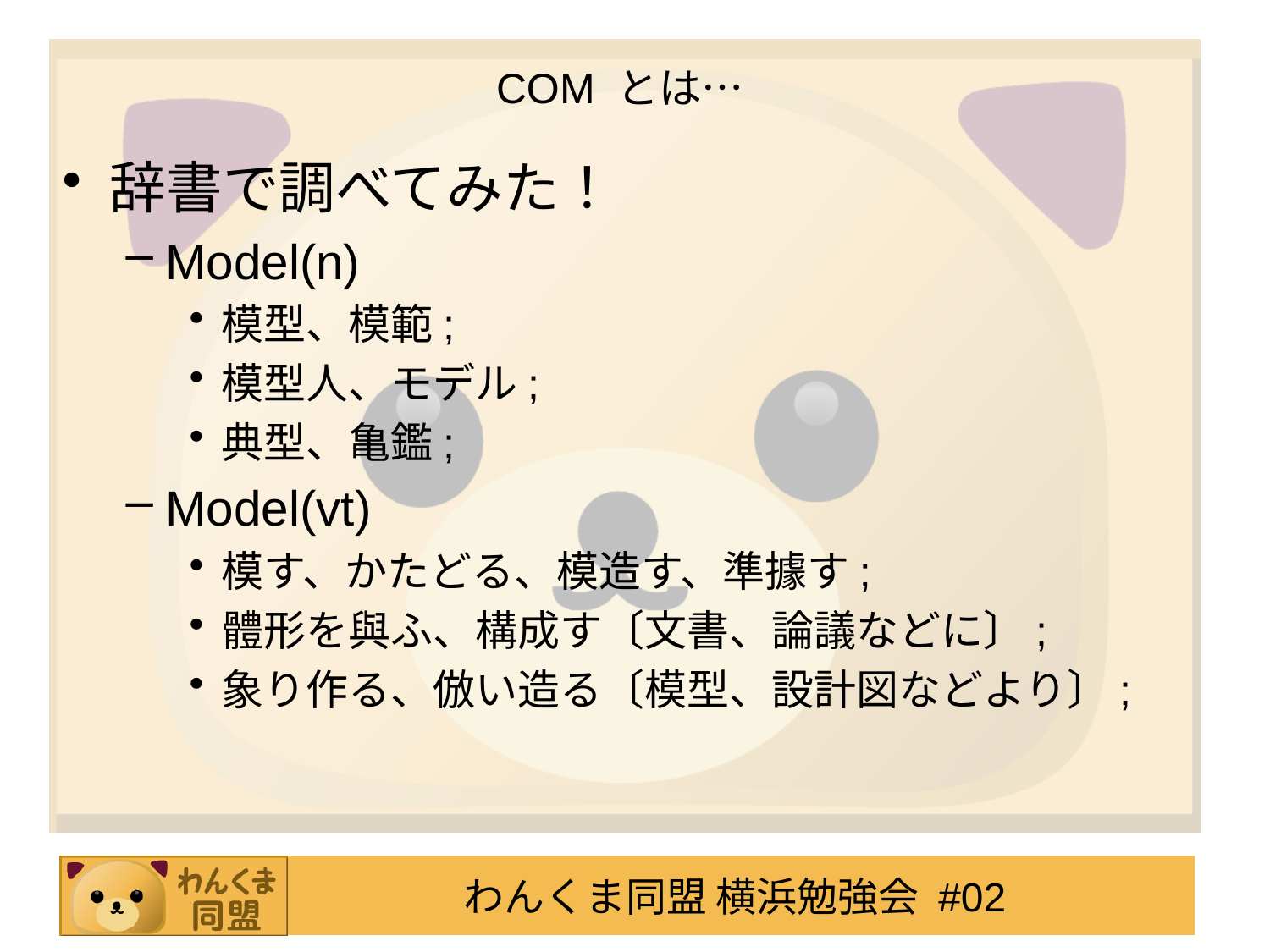

# COM とは…
辞書で調べてみた！
Model(n)
模型、模範;
模型人、モデル;
典型、亀鑑;
Model(vt)
模す、かたどる、模造す、準據す;
體形を與ふ、構成す〔文書、論議などに〕;
象り作る、倣い造る〔模型、設計図などより〕;